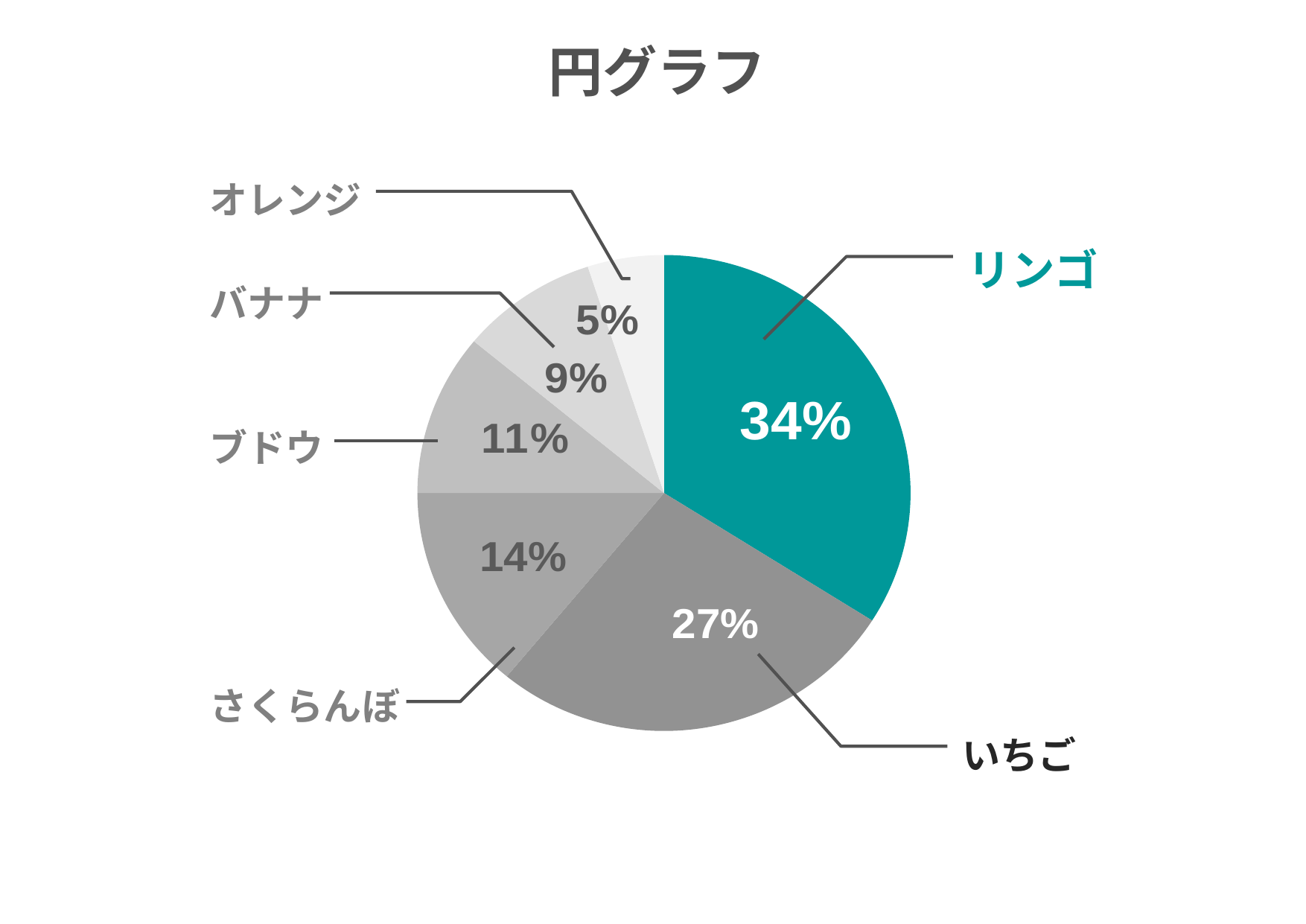

# 円グラフ

[unsupported chart]

オレンジ

リンゴ

バナナ

ブドウ

さくらんぼ

いちご